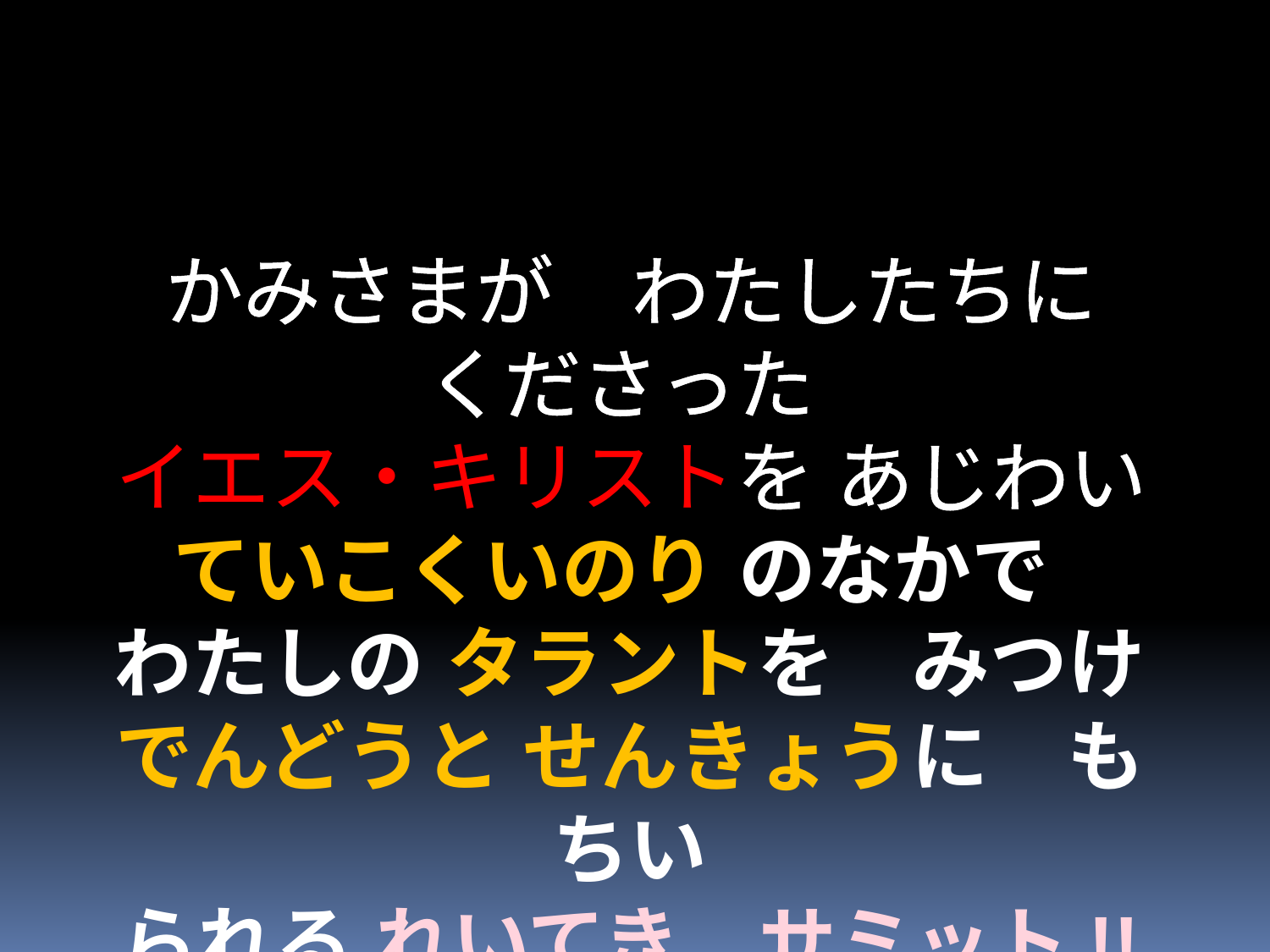

かみさまが　わたしたちに
くださった
イエス・キリストを あじわい
 ていこくいのり のなかで
わたしの タラントを　みつけ
でんどうと せんきょうに　もちい
られる れいてき　サミット!!